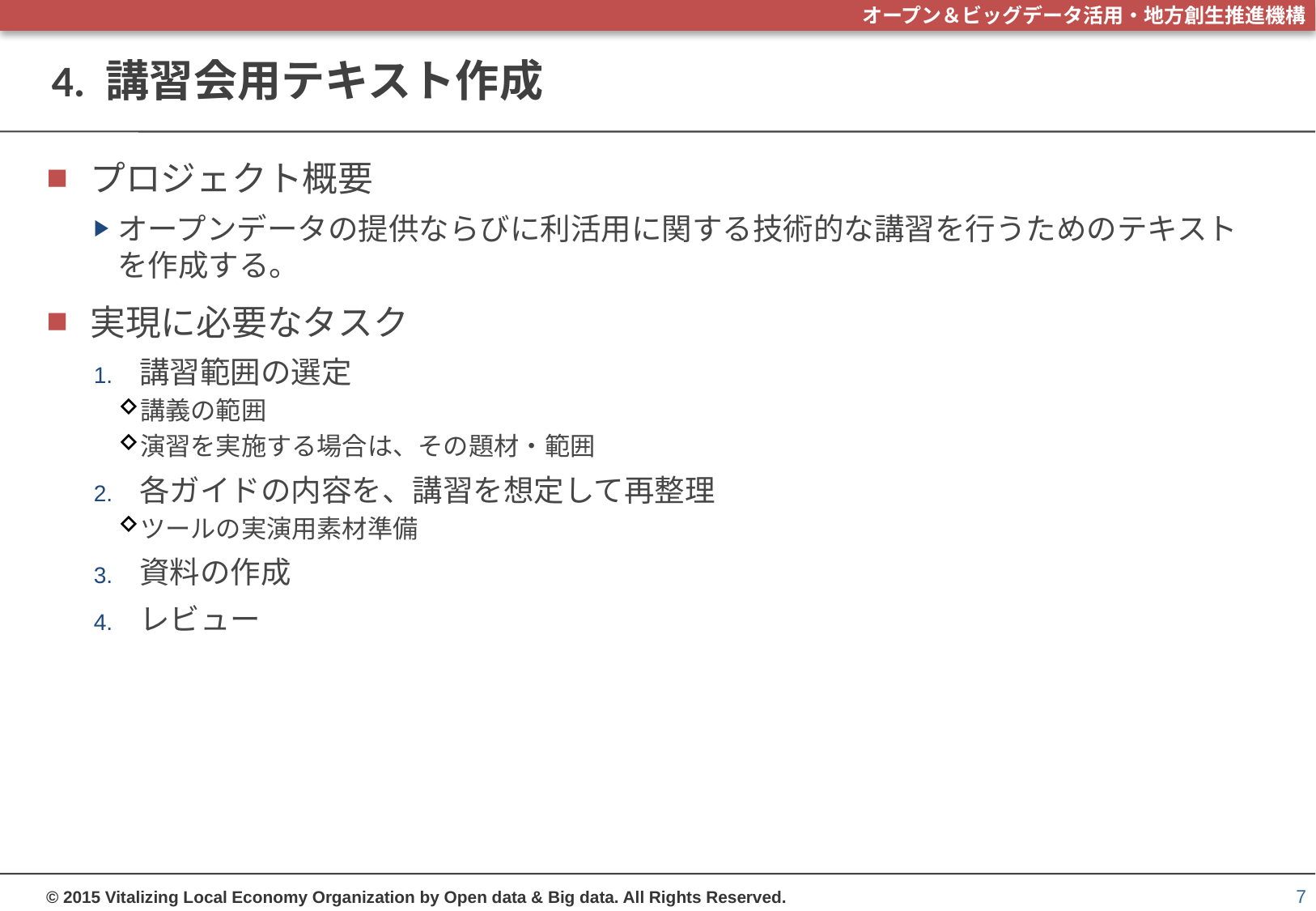

# 4. 講習会用テキスト作成
プロジェクト概要
オープンデータの提供ならびに利活用に関する技術的な講習を行うためのテキストを作成する。
実現に必要なタスク
講習範囲の選定
講義の範囲
演習を実施する場合は、その題材・範囲
各ガイドの内容を、講習を想定して再整理
ツールの実演用素材準備
資料の作成
レビュー
7